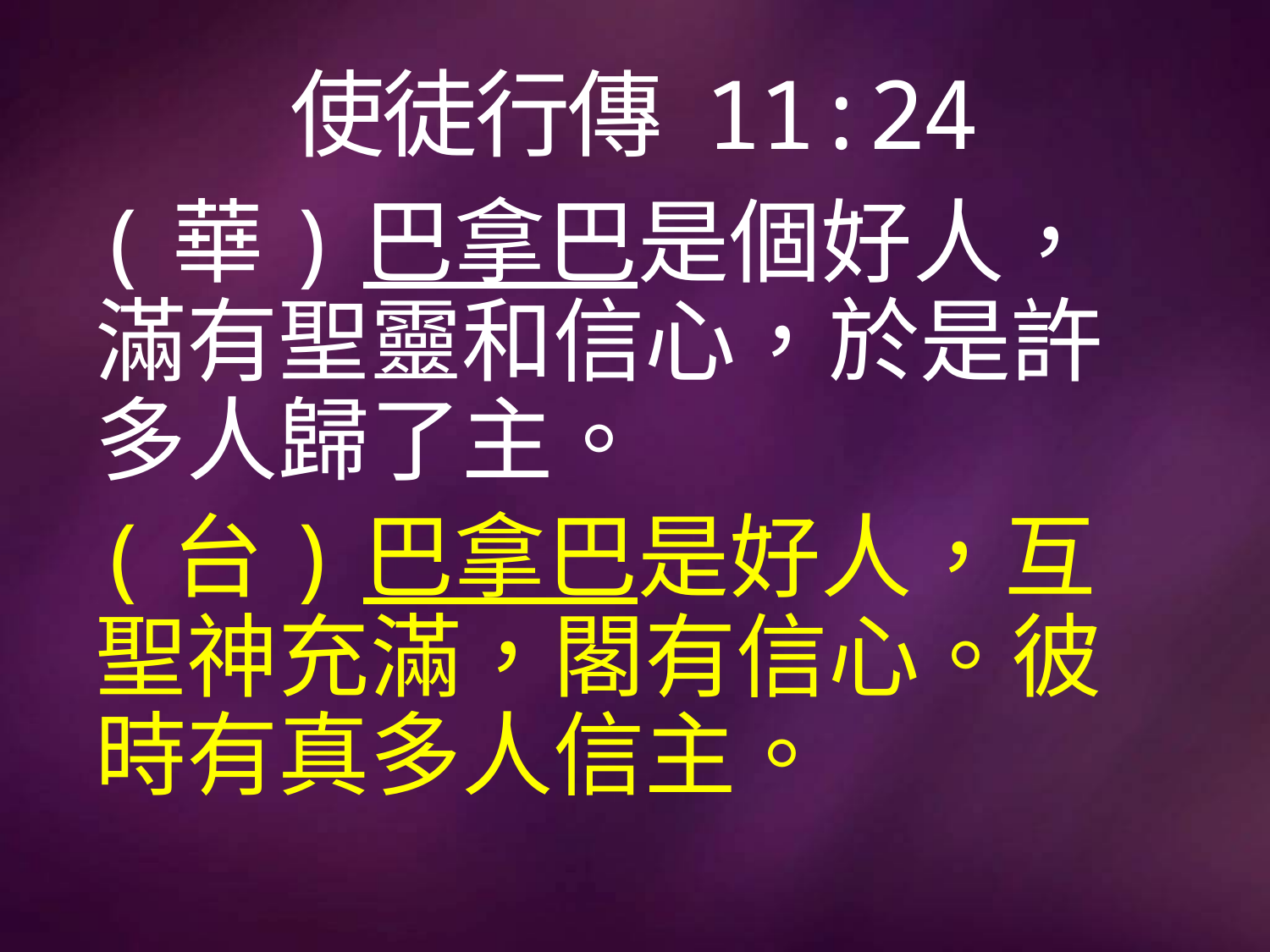

# 使徒行傳 11:24
(華)巴拿巴是個好人，滿有聖靈和信心，於是許多人歸了主。
(台)巴拿巴是好人，互聖神充滿，閣有信心。彼時有真多人信主。